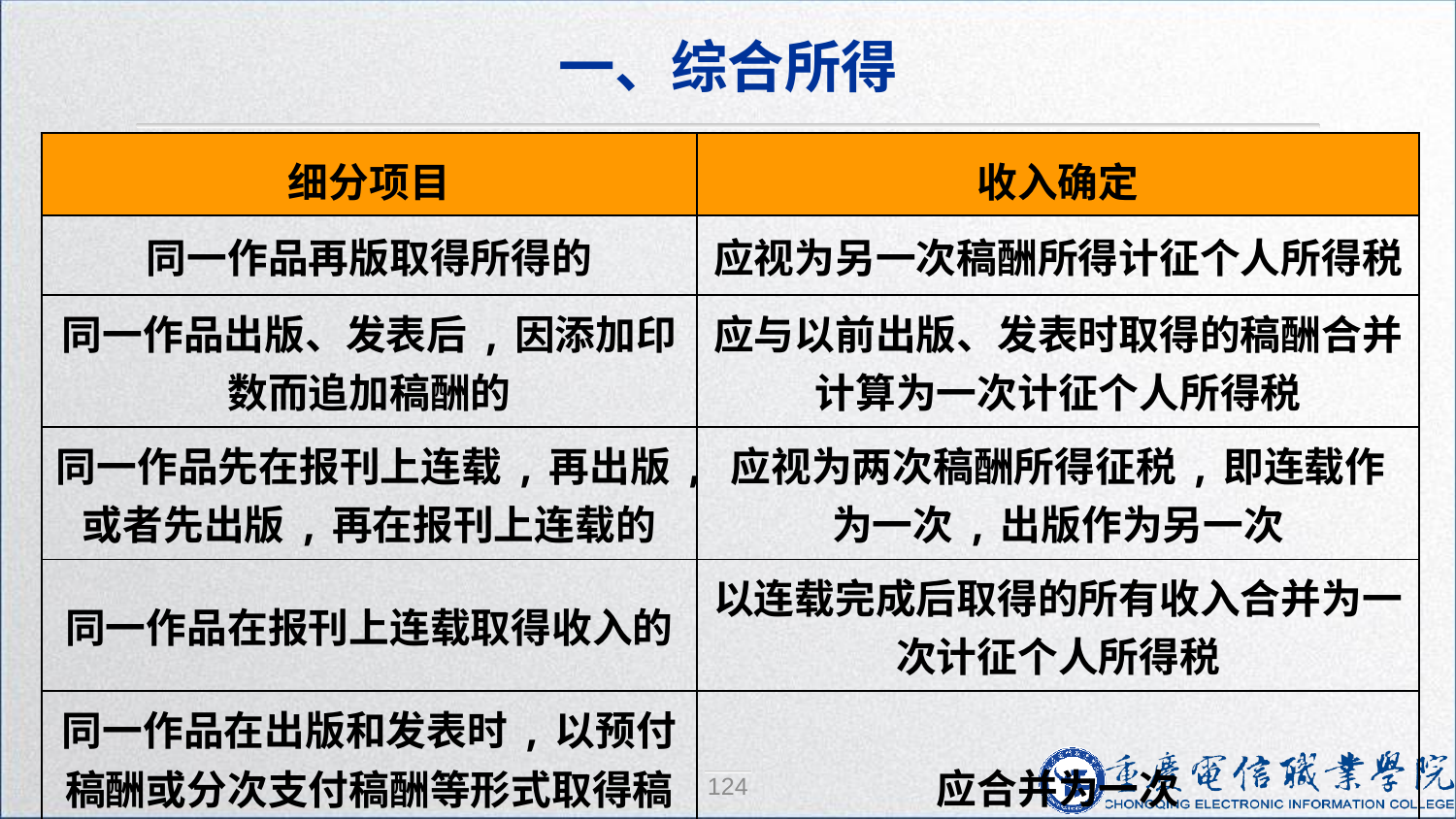

一、综合所得
| 细分项目 | 收入确定 |
| --- | --- |
| 同一作品再版取得所得的 | 应视为另一次稿酬所得计征个人所得税 |
| 同一作品出版、发表后,因添加印数而追加稿酬的 | 应与以前出版、发表时取得的稿酬合并计算为一次计征个人所得税 |
| 同一作品先在报刊上连载,再出版,或者先出版,再在报刊上连载的 | 应视为两次稿酬所得征税,即连载作为一次,出版作为另一次 |
| 同一作品在报刊上连载取得收入的 | 以连载完成后取得的所有收入合并为一次计征个人所得税 |
| 同一作品在出版和发表时,以预付稿酬或分次支付稿酬等形式取得稿酬收入的 | 应合并为一次 |
124